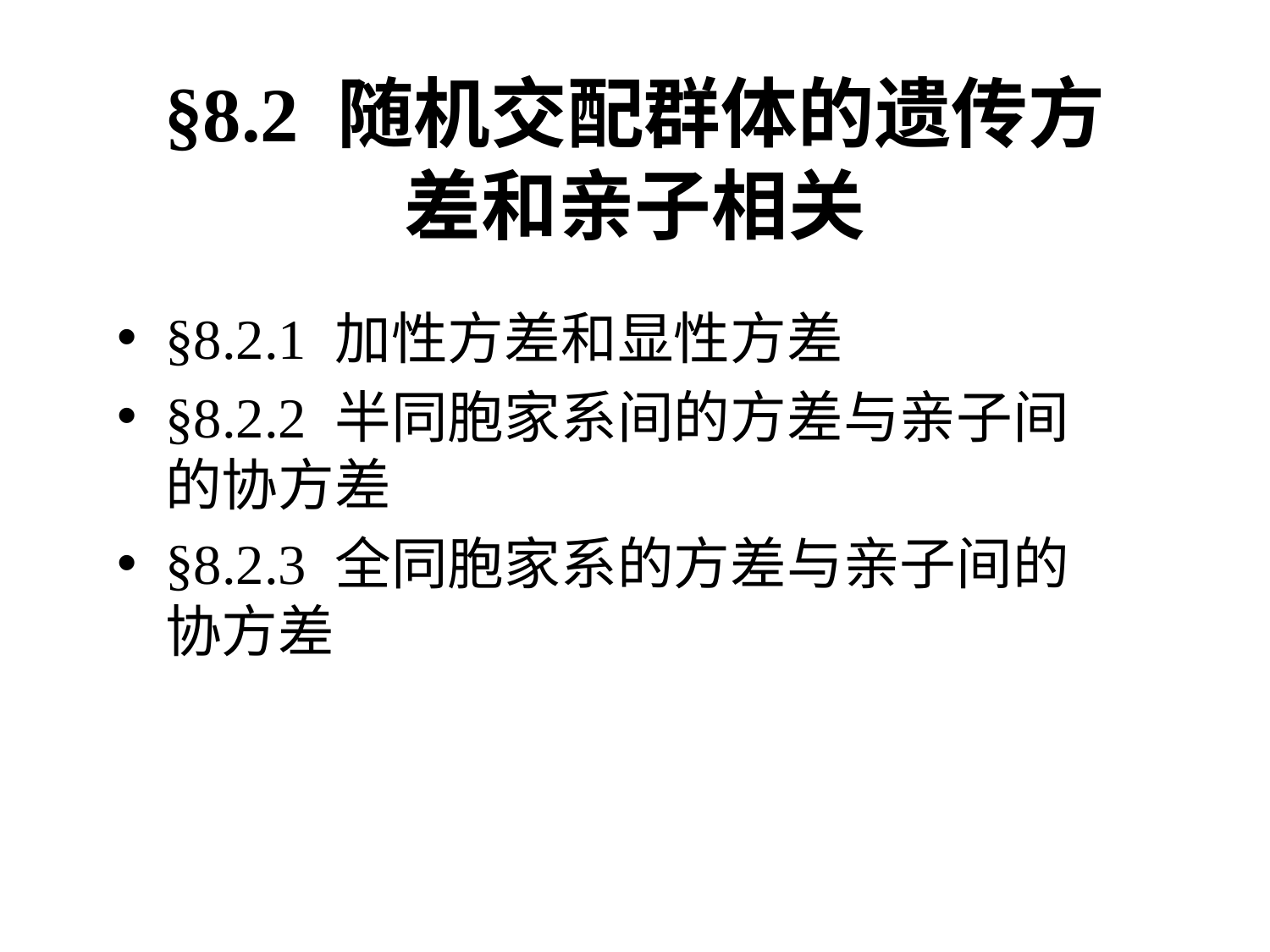

# §8.2 随机交配群体的遗传方差和亲子相关
§8.2.1 加性方差和显性方差
§8.2.2 半同胞家系间的方差与亲子间的协方差
§8.2.3 全同胞家系的方差与亲子间的协方差